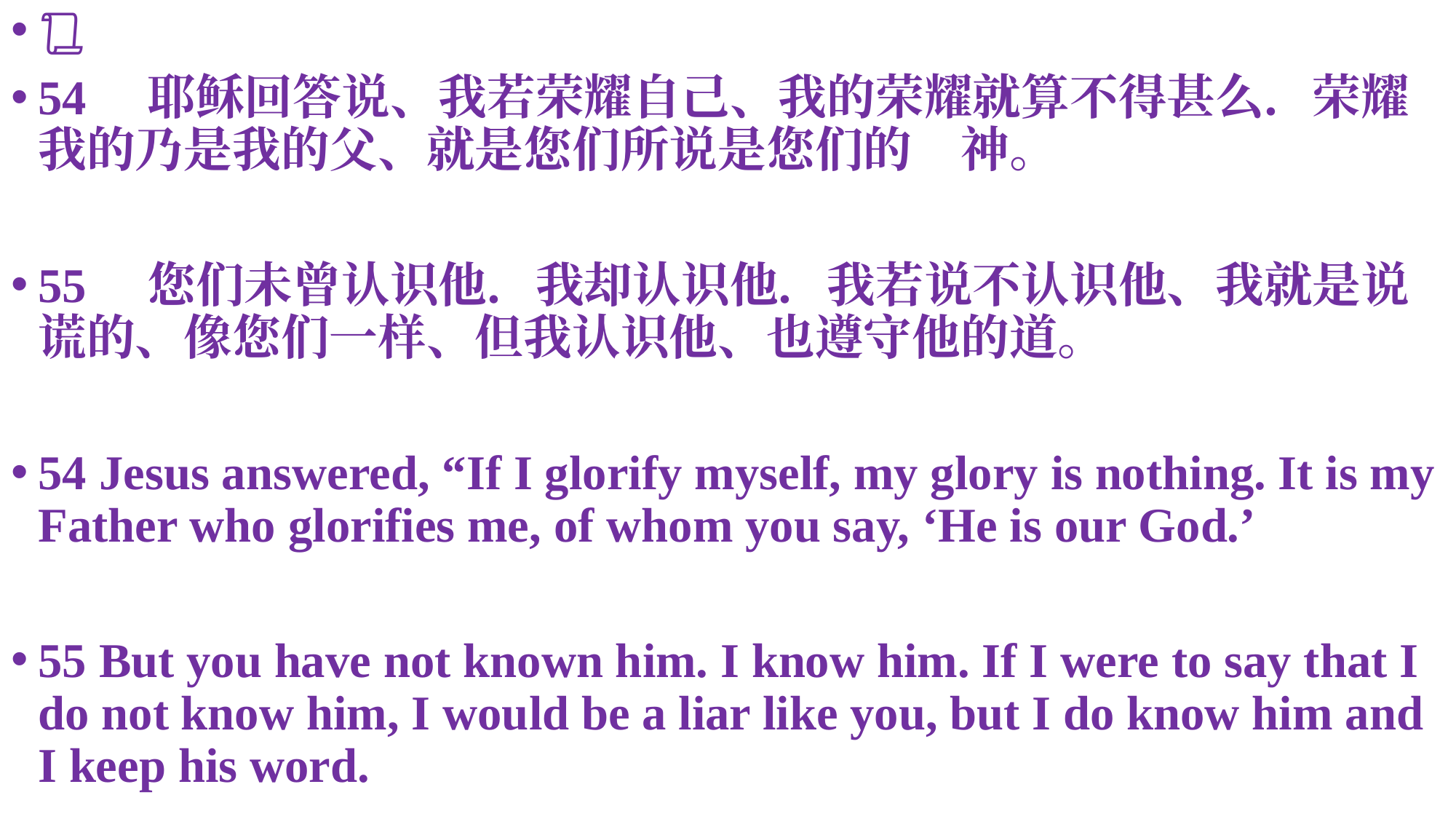

📜
54	耶稣回答说、我若荣耀自己、我的荣耀就算不得甚么．荣耀我的乃是我的父、就是您们所说是您们的　神。

55	您们未曾认识他．我却认识他．我若说不认识他、我就是说谎的、像您们一样、但我认识他、也遵守他的道。

54 Jesus answered, “If I glorify myself, my glory is nothing. It is my Father who glorifies me, of whom you say, ‘He is our God.’

55 But you have not known him. I know him. If I were to say that I do not know him, I would be a liar like you, but I do know him and I keep his word.